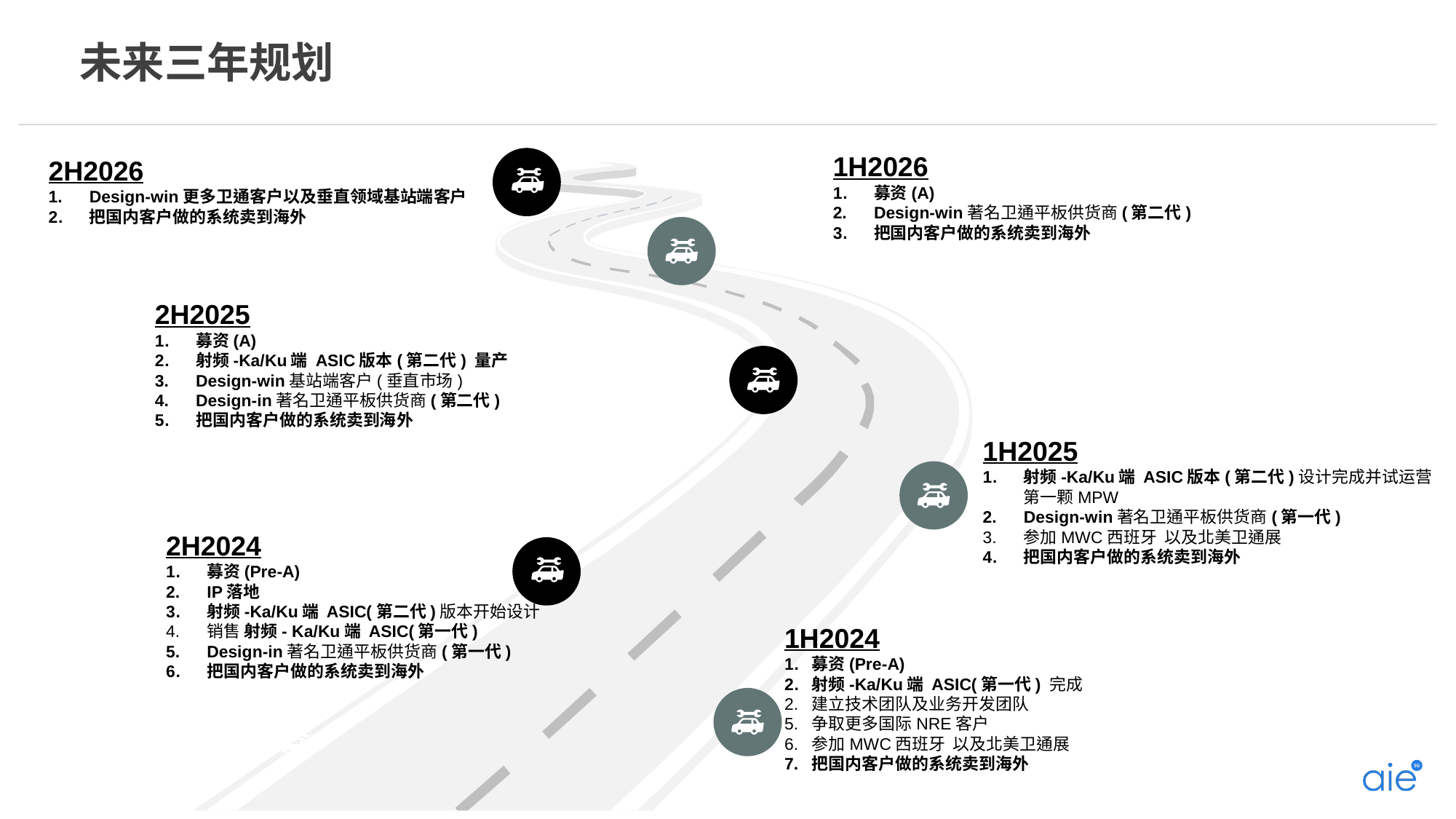

未来三年规划
1H2026
募资(A)
Design-win著名卫通平板供货商(第二代)
把国内客户做的系统卖到海外

2H2026
Design-win更多卫通客户以及垂直领域基站端客户
把国内客户做的系统卖到海外

2H2025
募资(A)
射频-Ka/Ku端 ASIC版本(第二代) 量产
Design-win基站端客户(垂直市场)
Design-in著名卫通平板供货商(第二代)
把国内客户做的系统卖到海外

1H2025
射频-Ka/Ku端 ASIC版本(第二代)设计完成并试运营第一颗MPW
Design-win著名卫通平板供货商(第一代)
参加MWC西班牙  以及北美卫通展
把国内客户做的系统卖到海外
2H2024
募资(Pre-A)
IP落地
射频-Ka/Ku端 ASIC(第二代)版本开始设计
销售 射频- Ka/Ku端 ASIC(第一代)
Design-in著名卫通平板供货商(第一代)
把国内客户做的系统卖到海外
1H2024
募资(Pre-A)
射频-Ka/Ku端 ASIC(第一代) 完成
建立技术团队及业务开发团队
5.  争取更多国际NRE客户
6.  参加MWC西班牙  以及北美卫通展
7.  把国内客户做的系统卖到海外